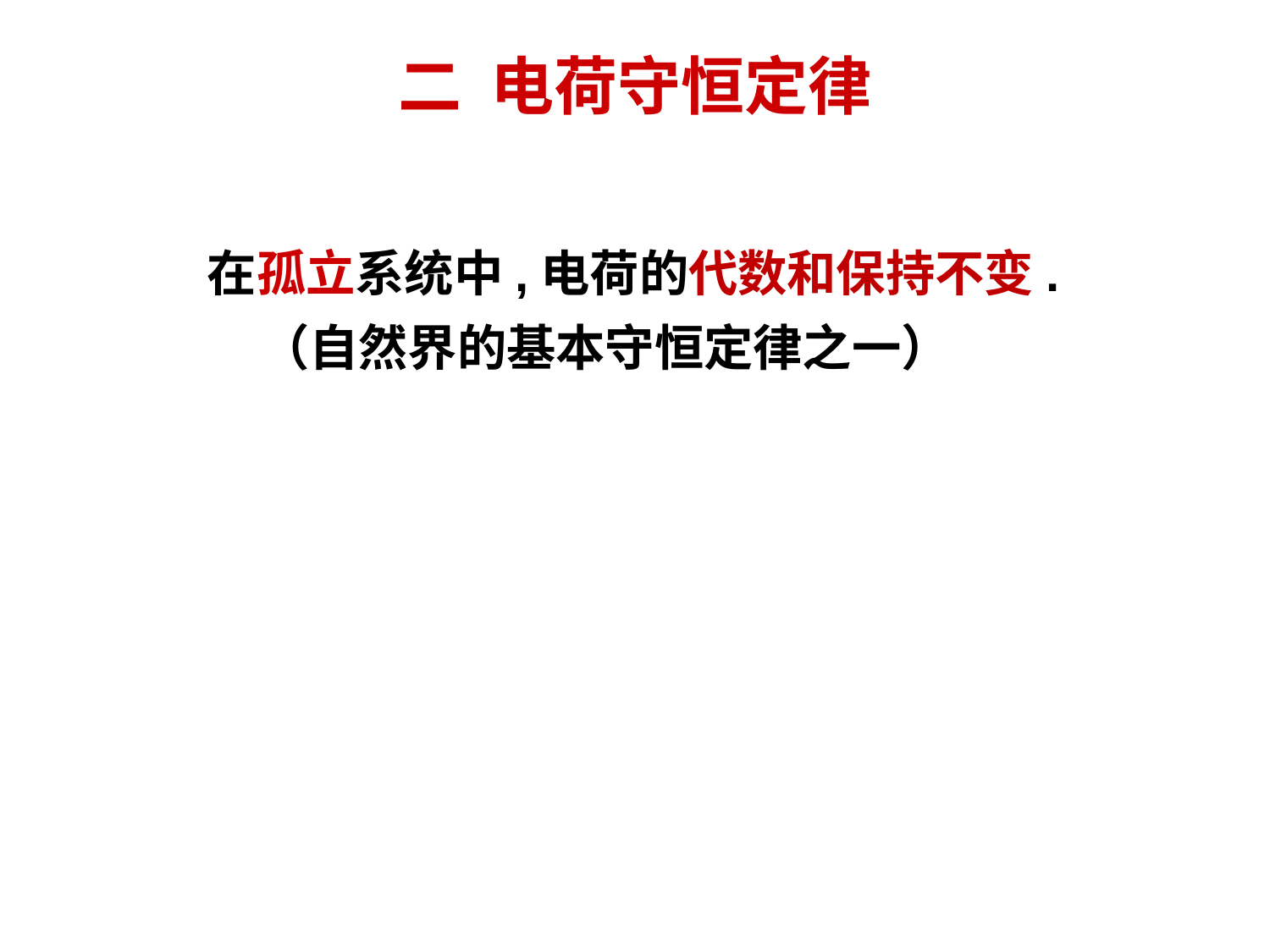

# 二  电荷守恒定律
在孤立系统中,电荷的代数和保持不变.
（自然界的基本守恒定律之一）